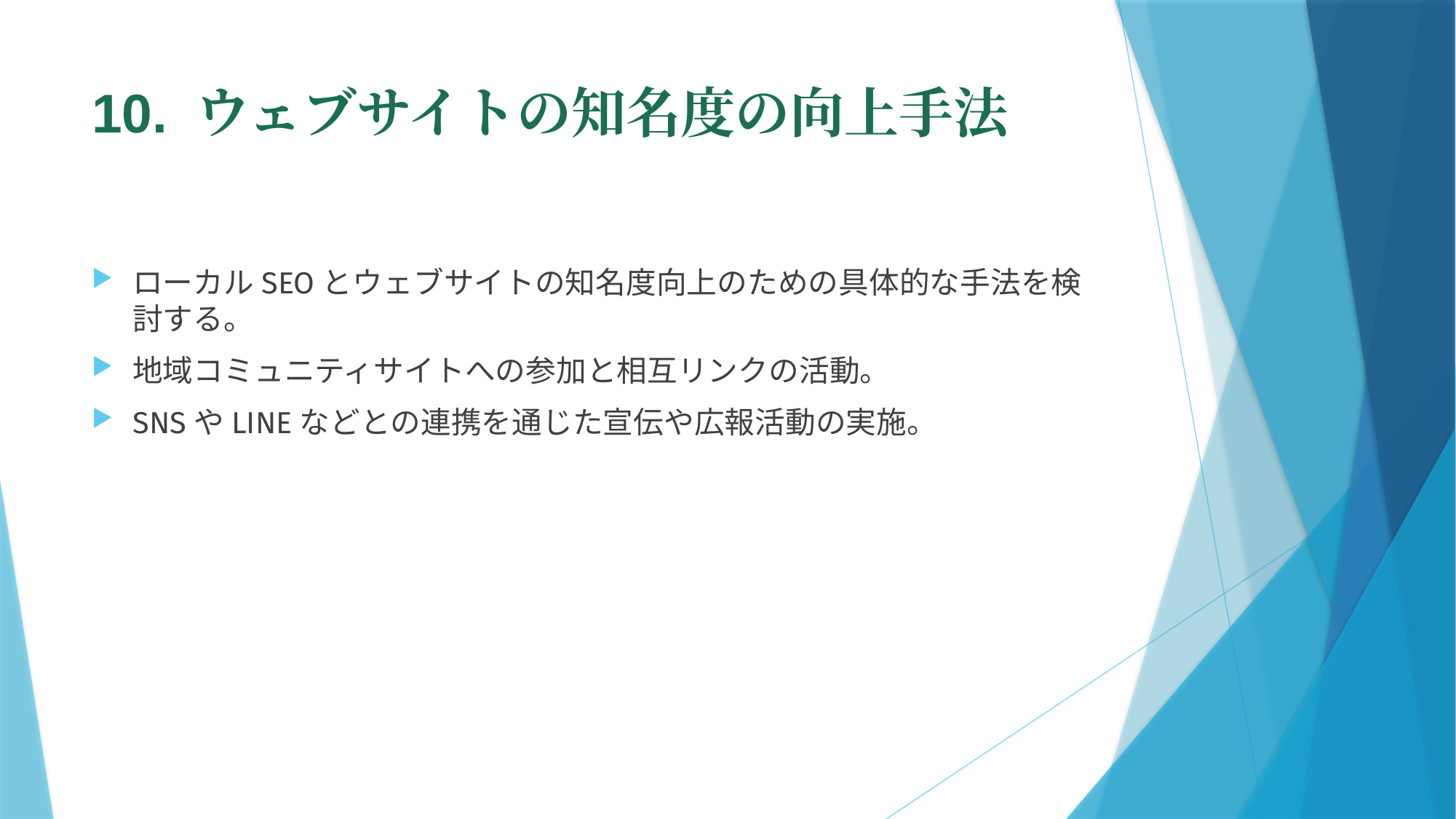

# 10. ウェブサイトの知名度の向上手法
ローカルSEOとウェブサイトの知名度向上のための具体的な手法を検討する。
地域コミュニティサイトへの参加と相互リンクの活動。
SNSやLINEなどとの連携を通じた宣伝や広報活動の実施。